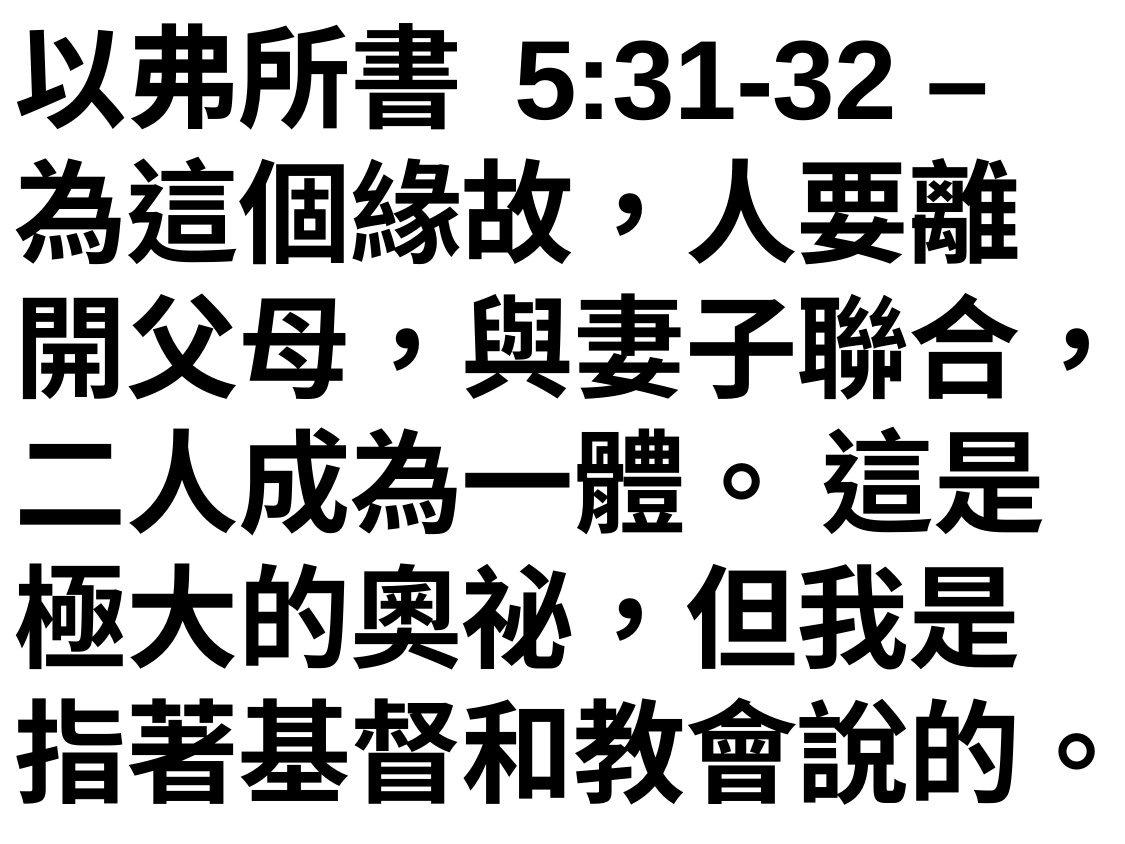

以弗所書 5:31-32 – 為這個緣故，人要離開父母，與妻子聯合，二人成為一體。 這是極大的奧祕，但我是指著基督和教會說的。